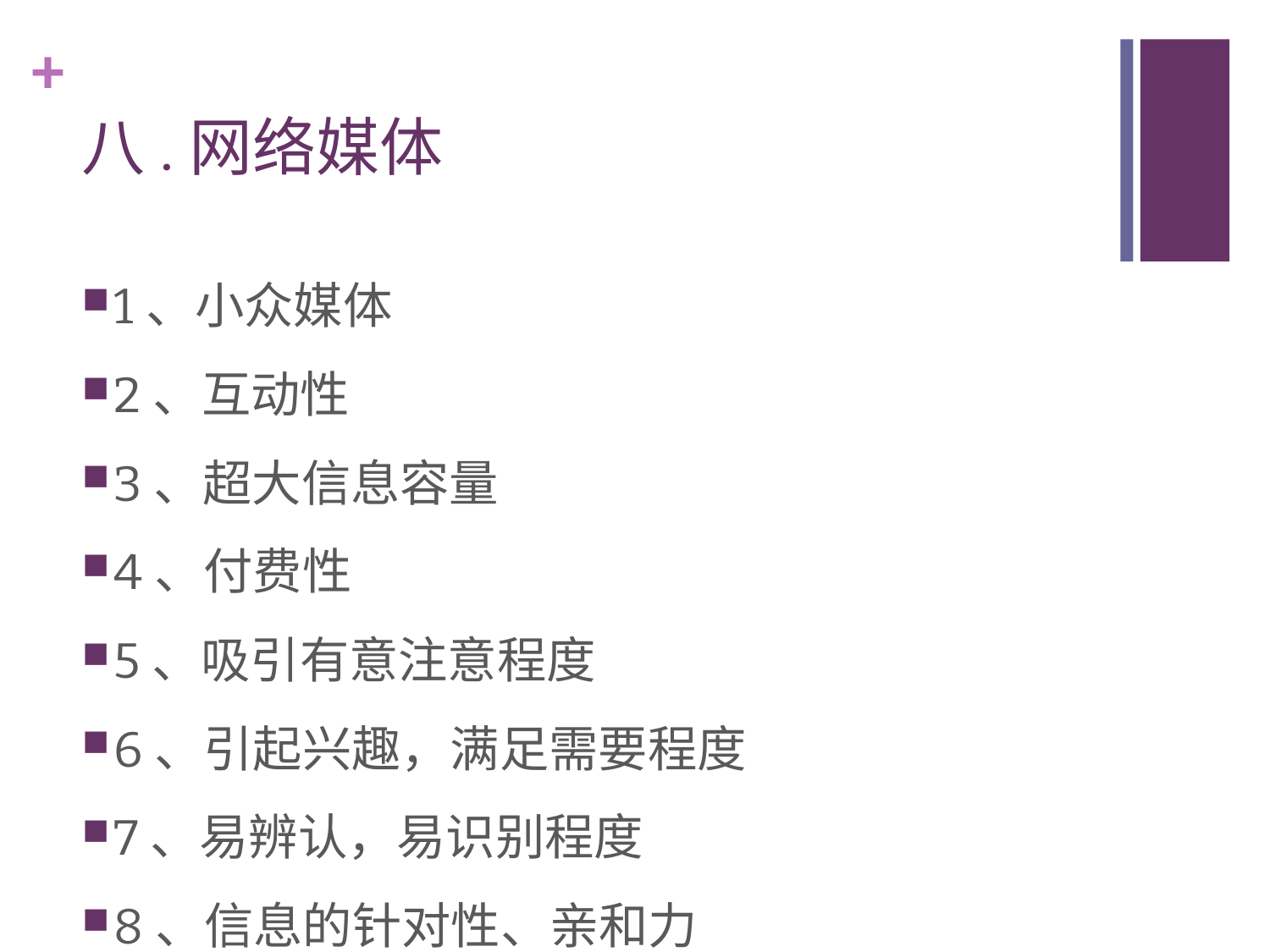

# 八.网络媒体
1、小众媒体
2、互动性
3、超大信息容量
4、付费性
5、吸引有意注意程度
6、引起兴趣，满足需要程度
7、易辨认，易识别程度
8、信息的针对性、亲和力
9、引起在线购买程度